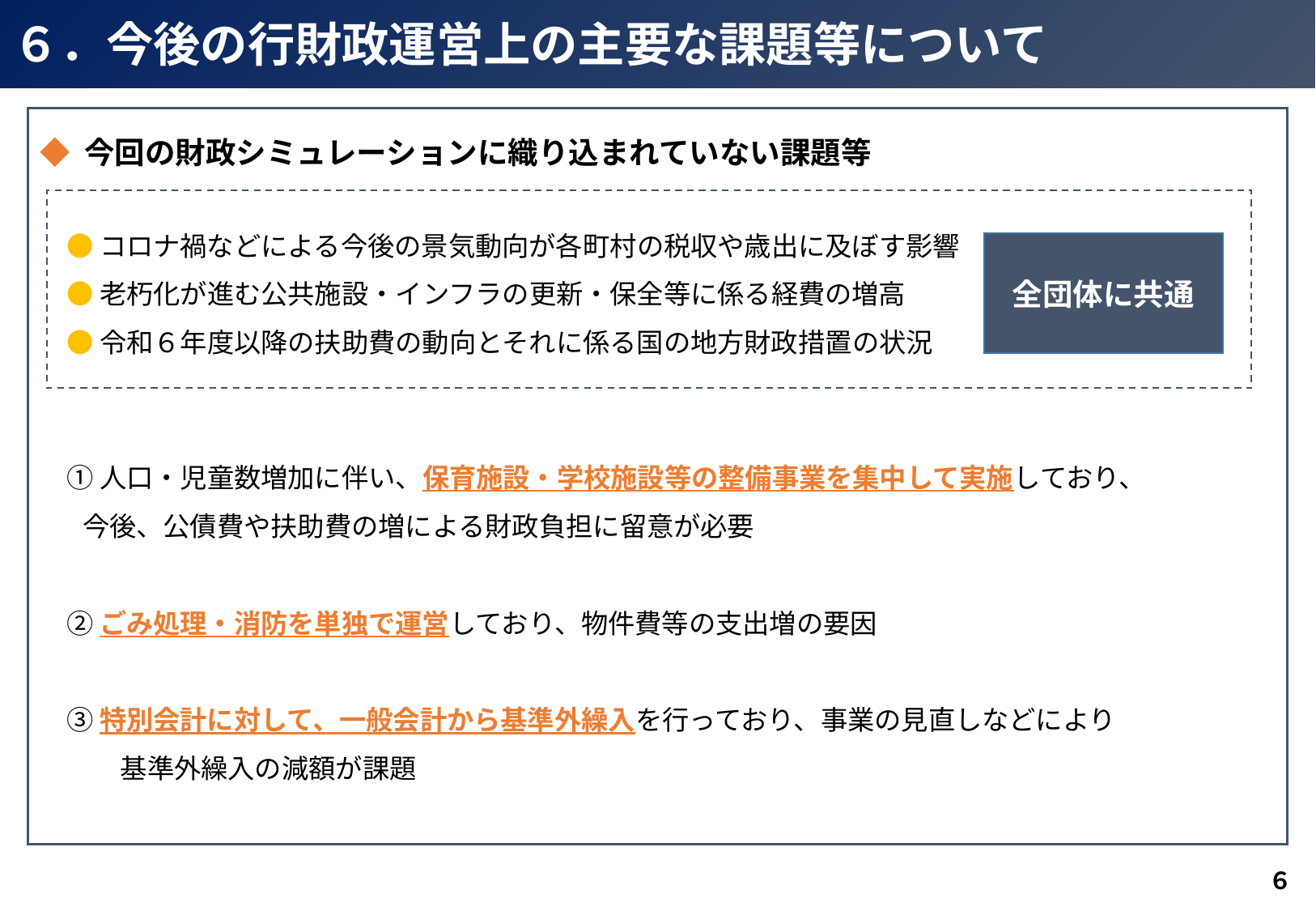

６．今後の行財政運営上の主要な課題等について

◆ 今回の財政シミュレーションに織り込まれていない課題等

　● コロナ禍などによる今後の景気動向が各町村の税収や歳出に及ぼす影響
　● 老朽化が進む公共施設・インフラの更新・保全等に係る経費の増高
　● 令和６年度以降の扶助費の動向とそれに係る国の地方財政措置の状況

　① 人口・児童数増加に伴い、保育施設・学校施設等の整備事業を集中して実施しており、
      今後、公債費や扶助費の増による財政負担に留意が必要

　② ごみ処理・消防を単独で運営しており、物件費等の支出増の要因

　③ 特別会計に対して、一般会計から基準外繰入を行っており、事業の見直しなどにより
　　　基準外繰入の減額が課題

全団体に共通
６